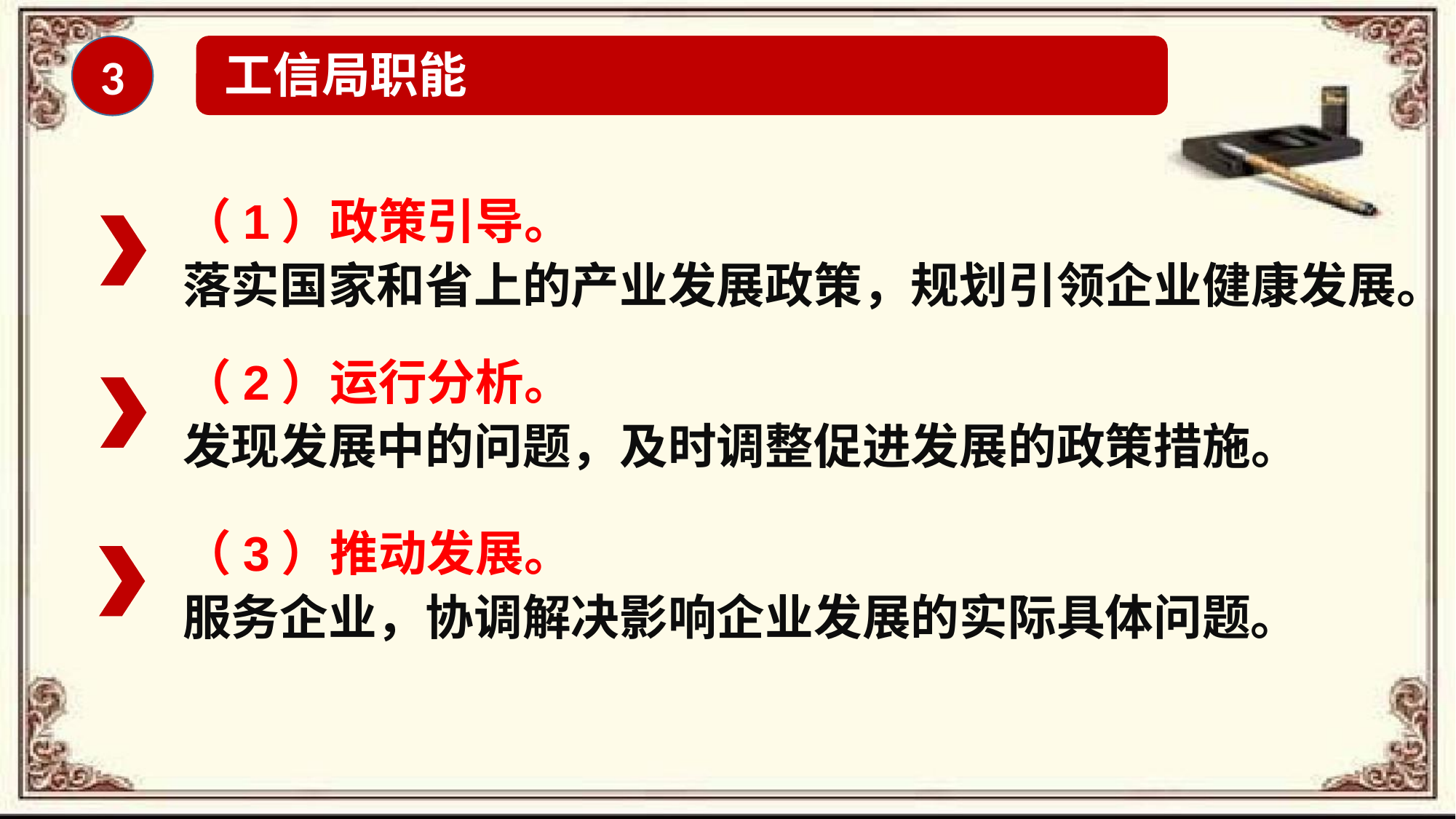

3
工信局职能
（1）政策引导。
落实国家和省上的产业发展政策，规划引领企业健康发展。

（2）运行分析。
发现发展中的问题，及时调整促进发展的政策措施。

（3）推动发展。
服务企业，协调解决影响企业发展的实际具体问题。